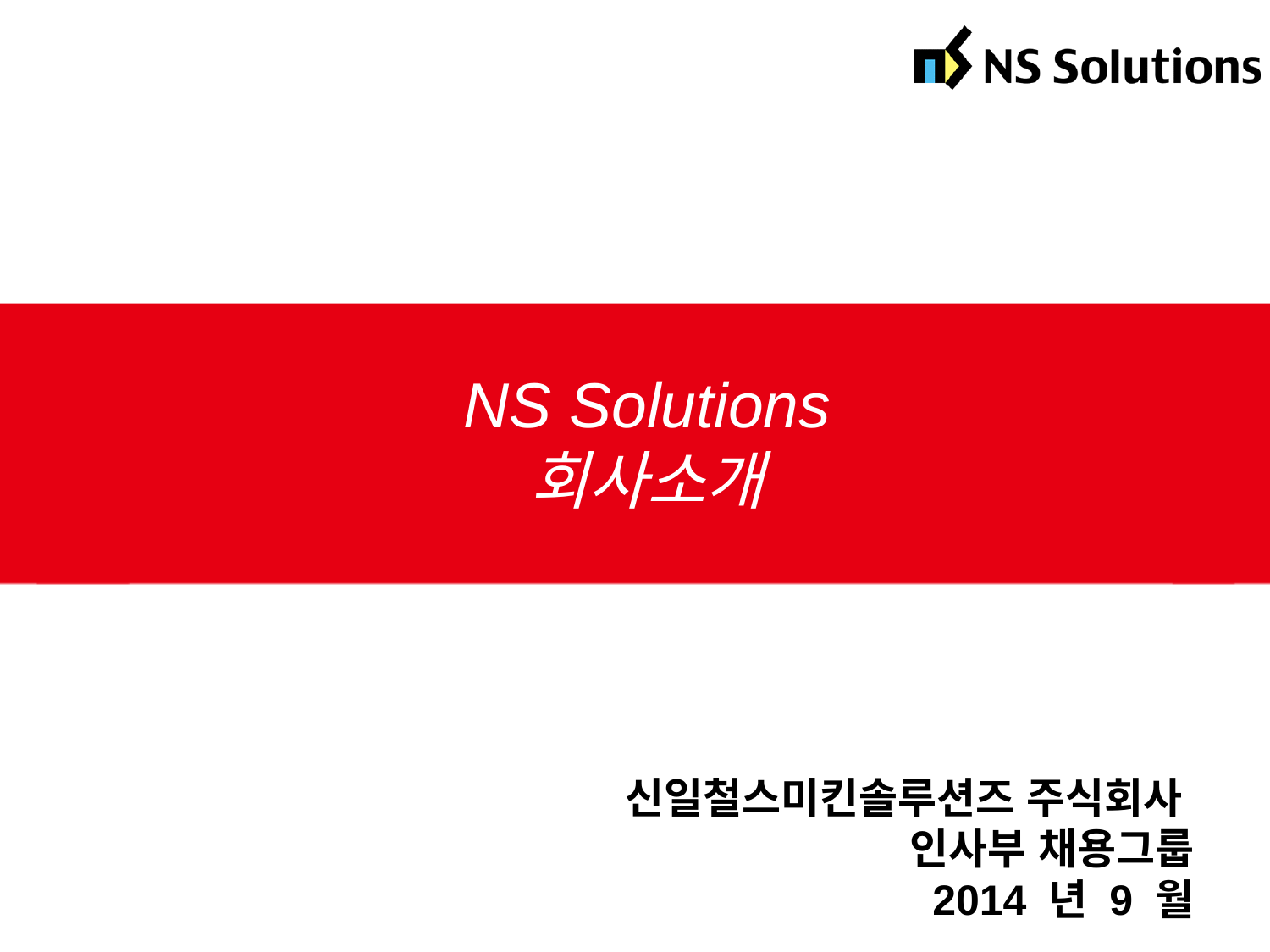

NS Solutions
회사소개
신일철스미킨솔루션즈 주식회사
인사부 채용그룹
2014 년 9 월